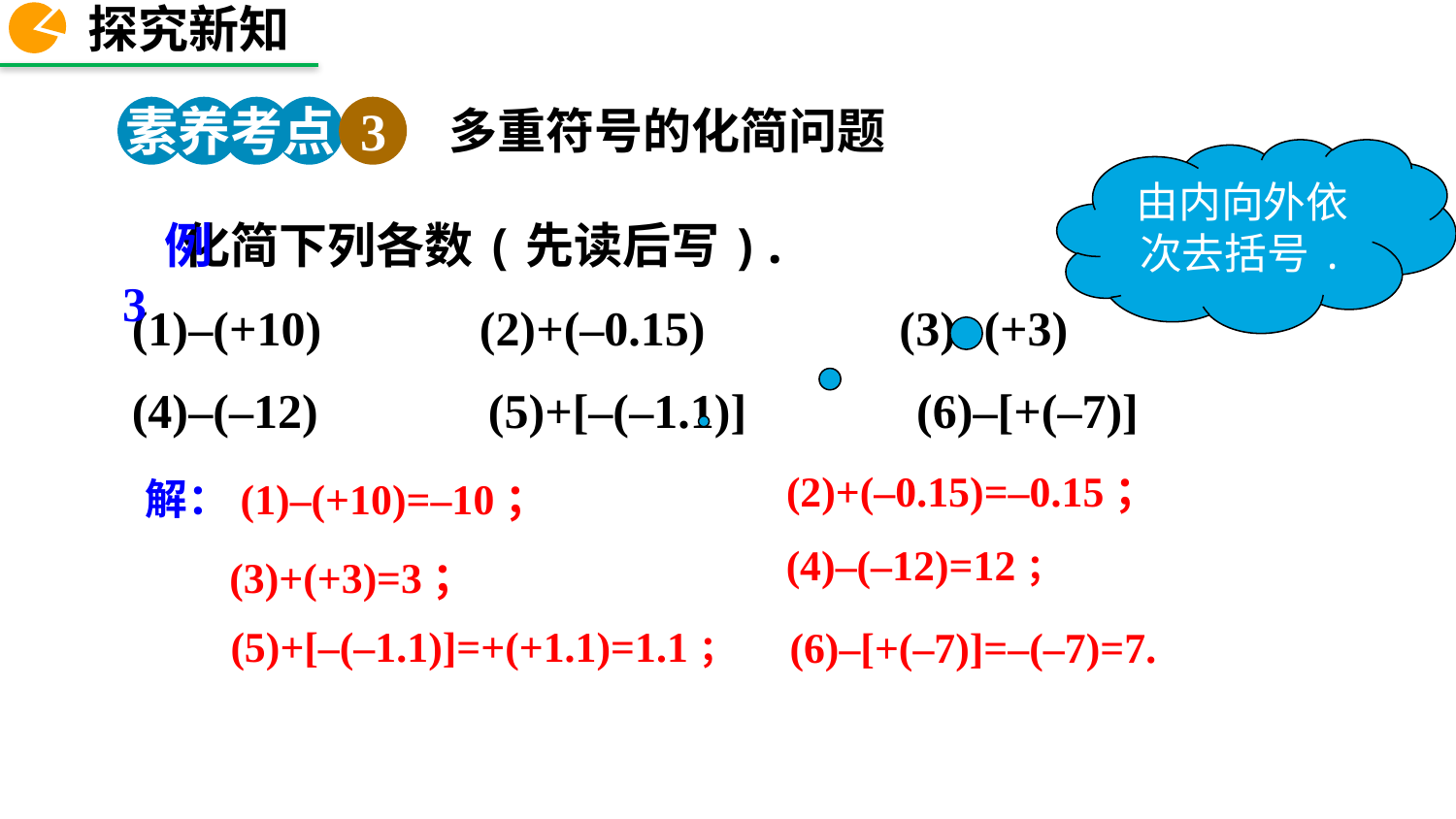

探究新知

素养考点 3

多重符号的化简问题
由内向外依次去括号.
     化简下列各数(先读后写).
(1)–(+10)             (2)+(–0.15)                (3)+(+3)
(4)–(–12)              (5)+[–(–1.1)]              (6)–[+(–7)]
例3
(2)+(–0.15)=–0.15；
解：(1)–(+10)=–10；
(4)–(–12)=12；
(3)+(+3)=3；
 (5)+[–(–1.1)]=+(+1.1)=1.1；
(6)–[+(–7)]=–(–7)=7.